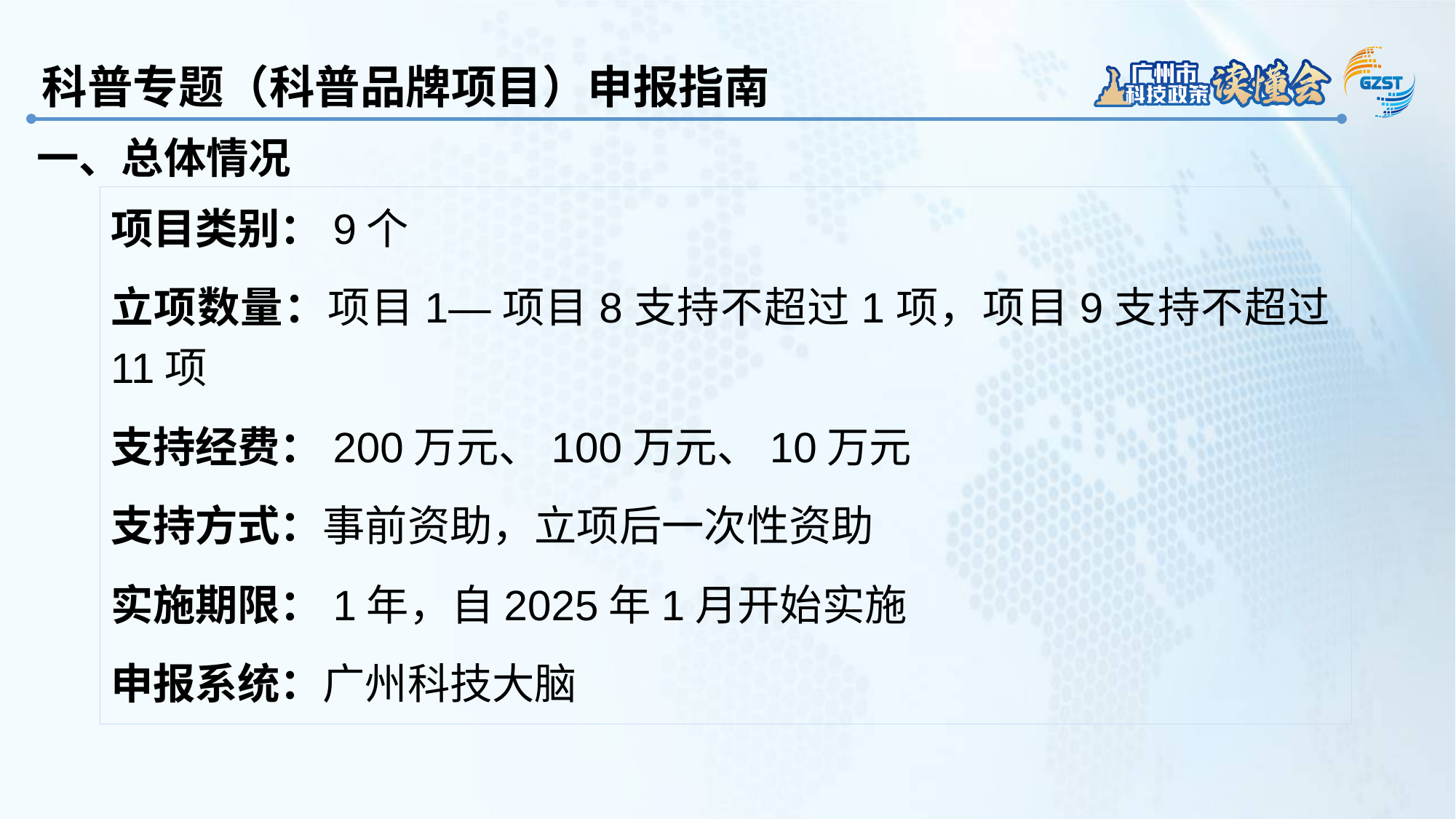

科普专题（科普品牌项目）申报指南
一、总体情况
项目类别：9个
立项数量：项目1—项目8支持不超过1项，项目9支持不超过11项
支持经费：200万元、100万元、10万元
支持方式：事前资助，立项后一次性资助
实施期限：1年，自2025年1月开始实施
申报系统：广州科技大脑